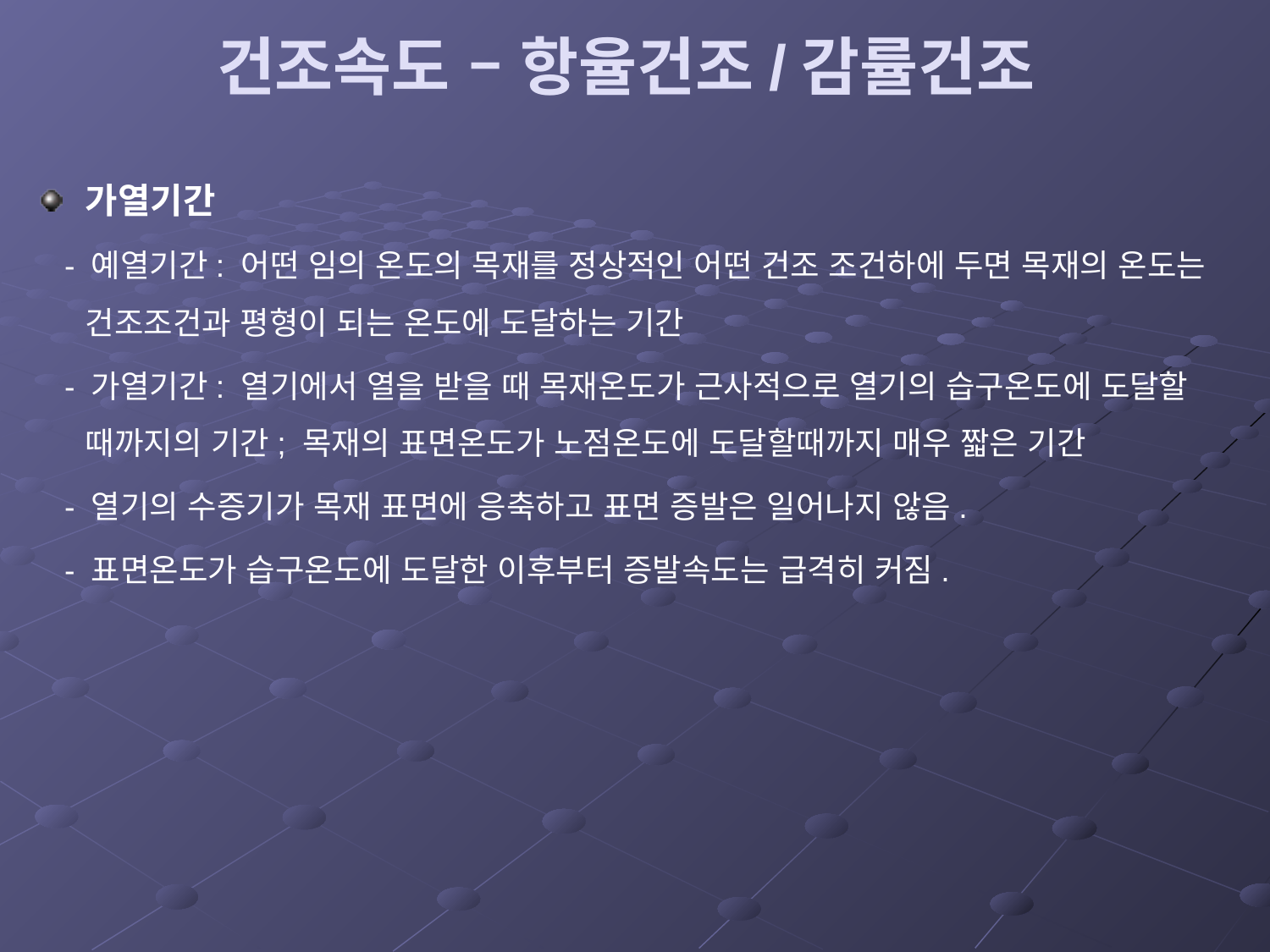

# 건조속도 – 항율건조/감률건조
가열기간
   - 예열기간: 어떤 임의 온도의 목재를 정상적인 어떤 건조 조건하에 두면 목재의 온도는 건조조건과 평형이 되는 온도에 도달하는 기간
   - 가열기간: 열기에서 열을 받을 때 목재온도가 근사적으로 열기의 습구온도에 도달할 때까지의 기간; 목재의 표면온도가 노점온도에 도달할때까지 매우 짧은 기간
   - 열기의 수증기가 목재 표면에 응축하고 표면 증발은 일어나지 않음.
   - 표면온도가 습구온도에 도달한 이후부터 증발속도는 급격히 커짐.